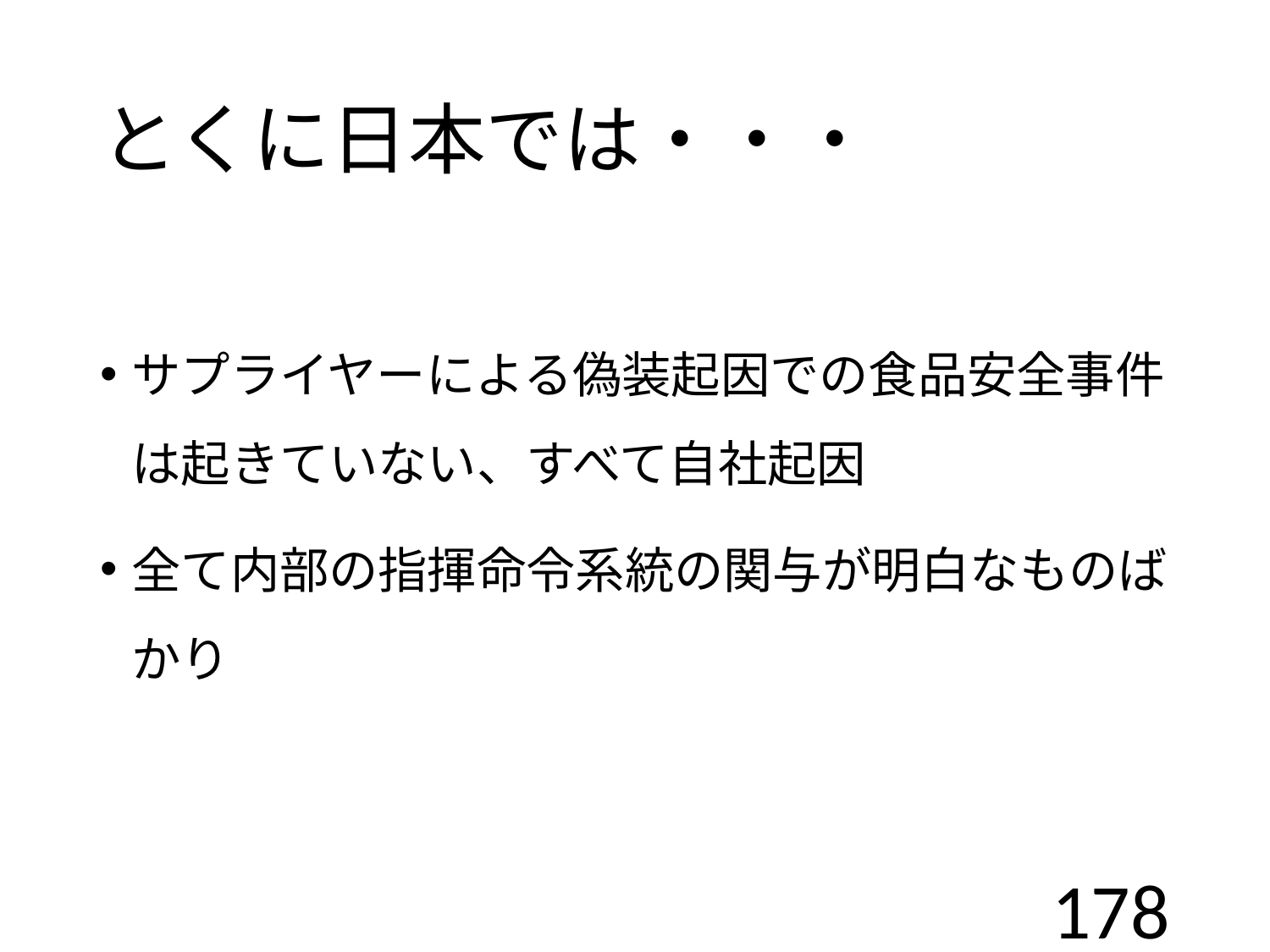

# とくに日本では・・・
サプライヤーによる偽装起因での食品安全事件は起きていない、すべて自社起因
全て内部の指揮命令系統の関与が明白なものばかり
178